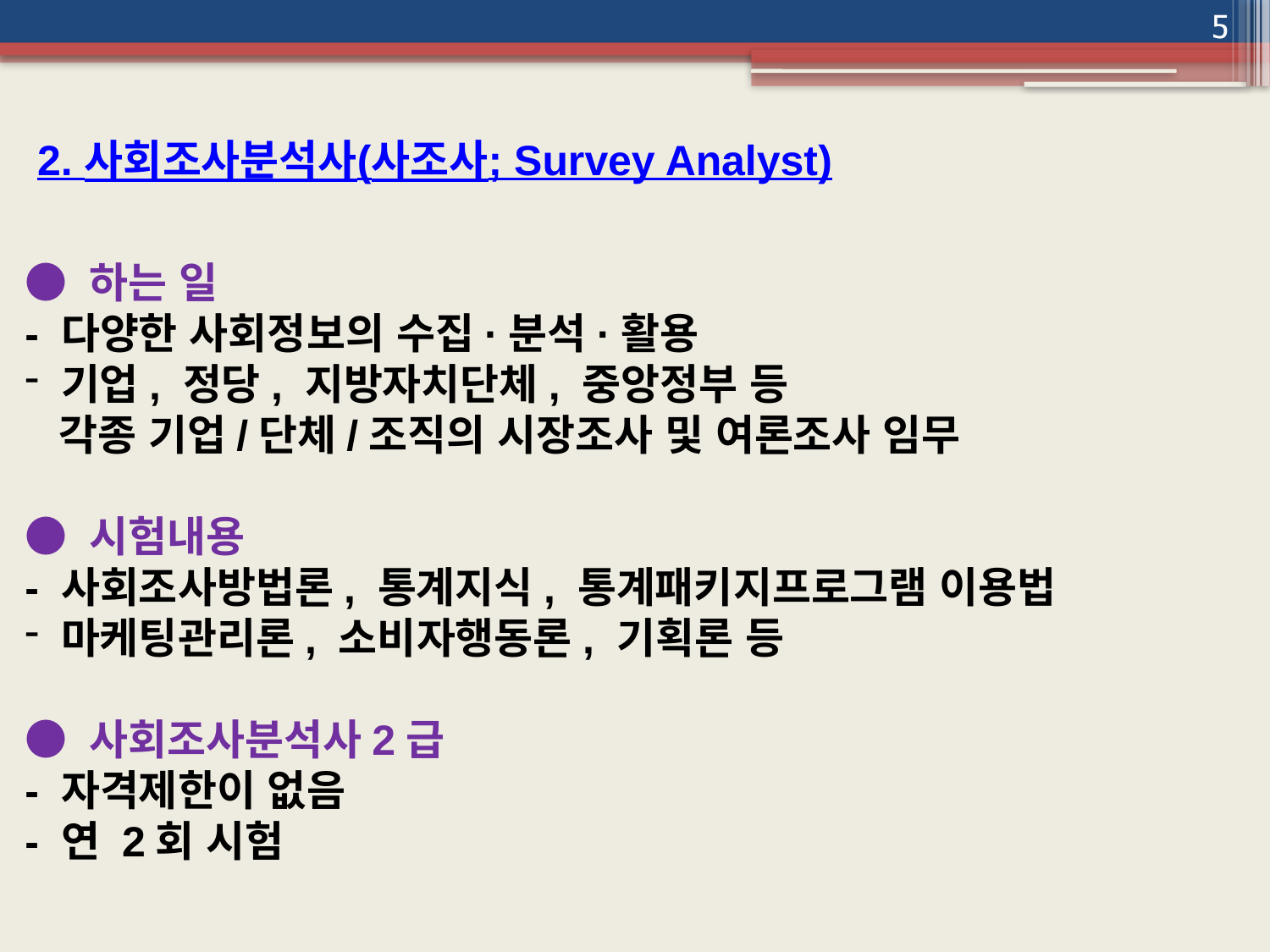

5

2. 사회조사분석사(사조사; Survey Analyst)

● 하는 일
- 다양한 사회정보의 수집·분석·활용
 기업, 정당, 지방자치단체, 중앙정부 등
  각종 기업/단체/조직의 시장조사 및 여론조사 임무

● 시험내용
- 사회조사방법론, 통계지식, 통계패키지프로그램 이용법
 마케팅관리론, 소비자행동론, 기획론 등

● 사회조사분석사2급
- 자격제한이 없음
- 연 2회 시험